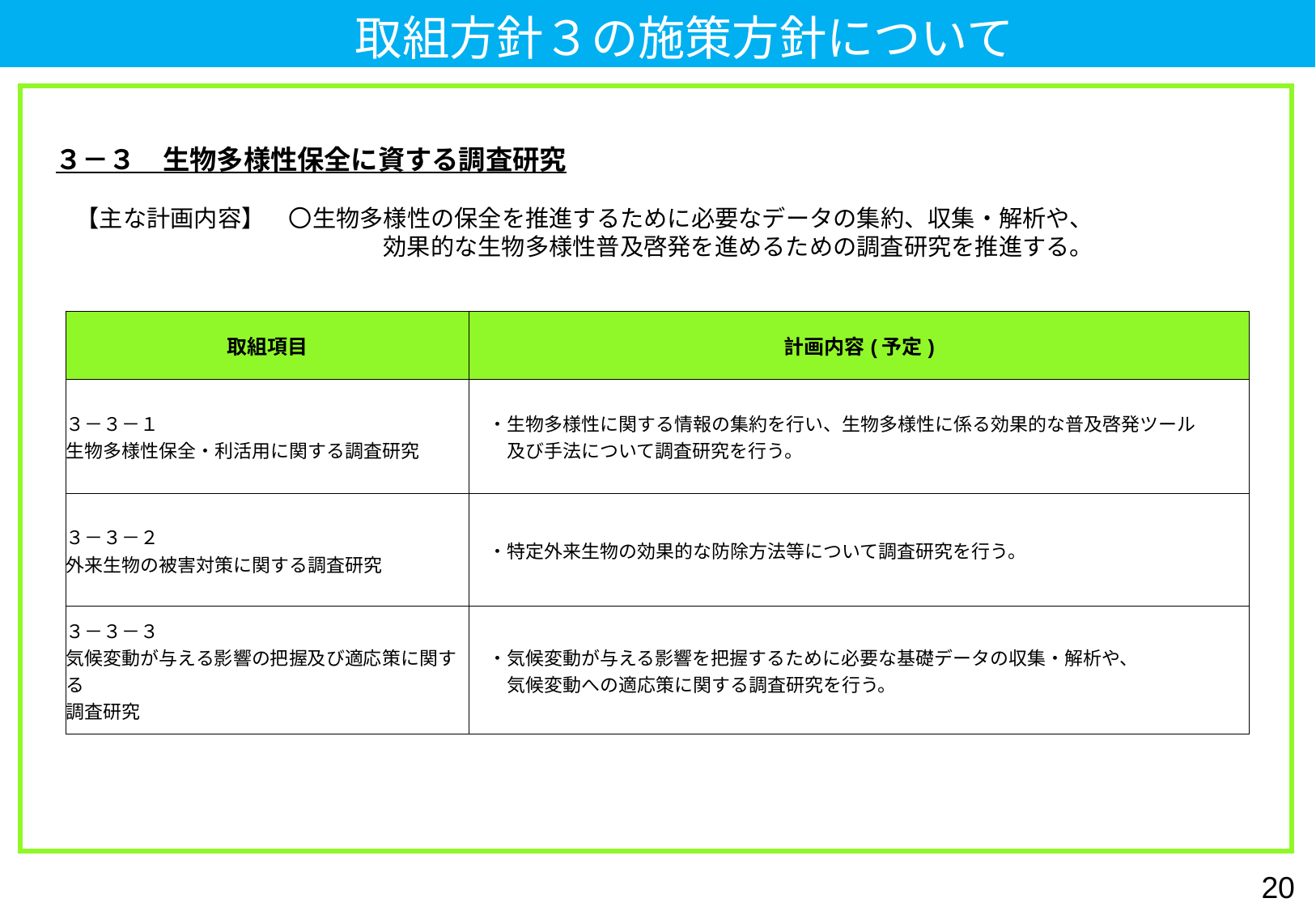

取組方針３の施策方針について

３－３　生物多様性保全に資する調査研究
【主な計画内容】　〇生物多様性の保全を推進するために必要なデータの集約、収集・解析や、
　　　　　　　　　　　　　効果的な生物多様性普及啓発を進めるための調査研究を推進する。
| 取組項目 | 計画内容(予定) |
| --- | --- |
| ３－３－１ 生物多様性保全・利活用に関する調査研究 | ・生物多様性に関する情報の集約を行い、生物多様性に係る効果的な普及啓発ツール 　　及び手法について調査研究を行う。 |
| ３－３－２ 外来生物の被害対策に関する調査研究 | ・特定外来生物の効果的な防除方法等について調査研究を行う。 |
| ３－３－３ 気候変動が与える影響の把握及び適応策に関する 調査研究 | ・気候変動が与える影響を把握するために必要な基礎データの収集・解析や、 　　気候変動への適応策に関する調査研究を行う。 |
20